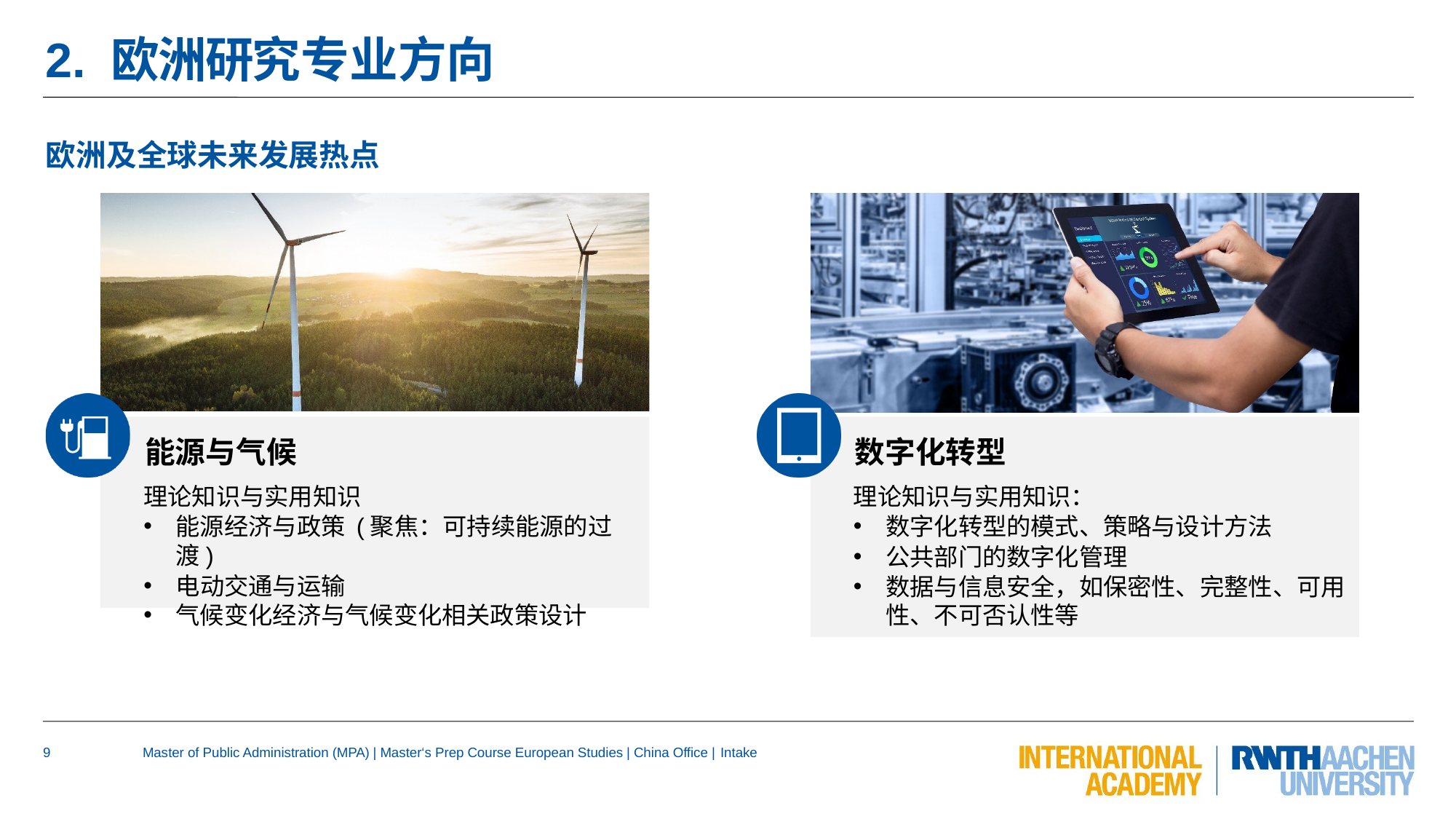

# 2. 欧洲研究专业方向
欧洲及全球未来发展热点

能源与气候
理论知识与实用知识
能源经济与政策 (聚焦：可持续能源的过渡)
电动交通与运输
气候变化经济与气候变化相关政策设计
数字化转型
理论知识与实用知识：
数字化转型的模式、策略与设计方法
公共部门的数字化管理
数据与信息安全，如保密性、完整性、可用 性、不可否认性等

9
Master of Public Administration (MPA) | Master‘s Prep Course European Studies | China Office | Intake